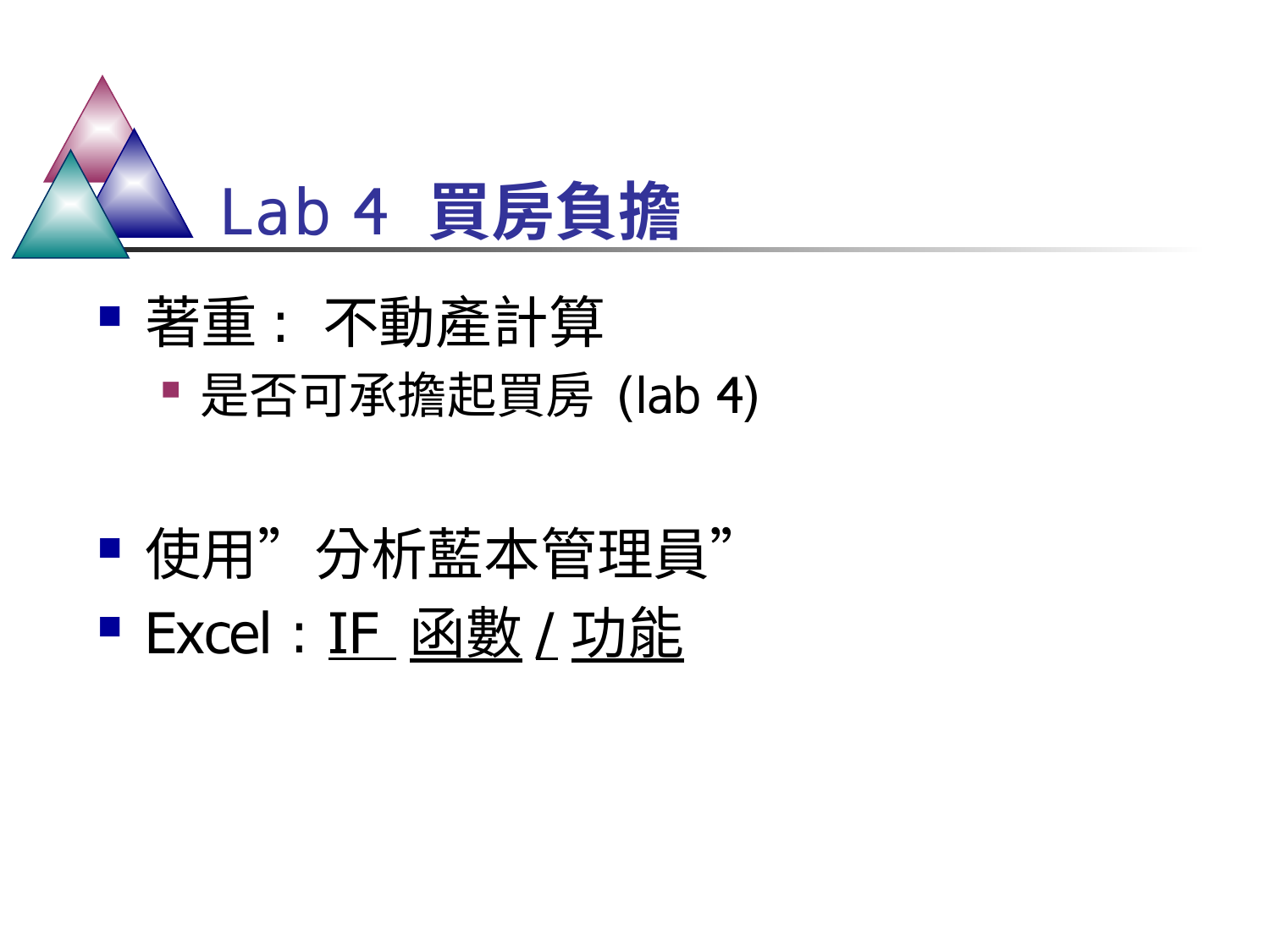

# Lab 4 買房負擔
著重: 不動產計算
是否可承擔起買房 (lab 4)

使用”分析藍本管理員”
Excel : IF 函數/功能